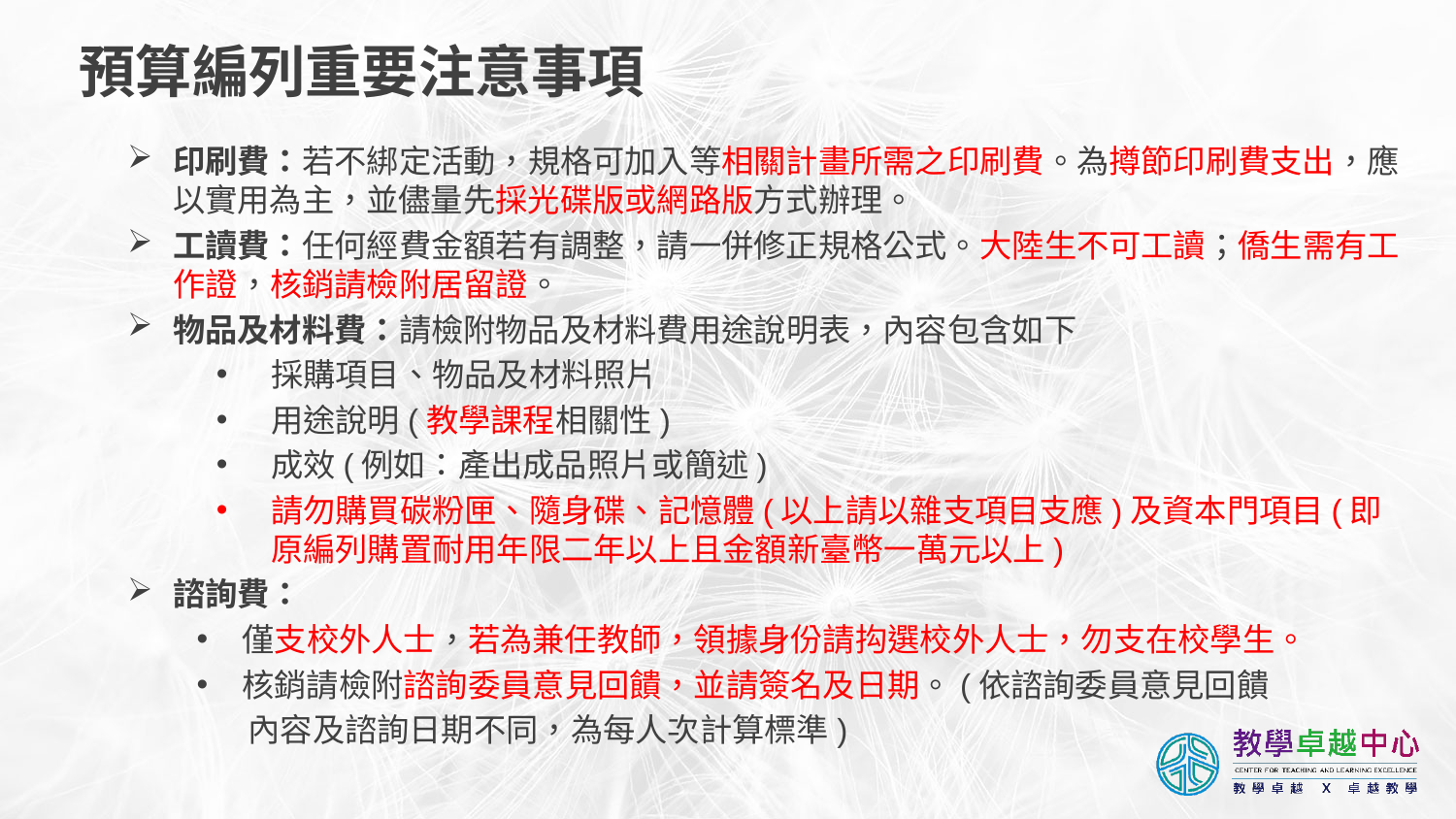

# 預算編列重要注意事項
印刷費：若不綁定活動，規格可加入等相關計畫所需之印刷費。為撙節印刷費支出，應以實用為主，並儘量先採光碟版或網路版方式辦理。
工讀費：任何經費金額若有調整，請一併修正規格公式。大陸生不可工讀；僑生需有工作證，核銷請檢附居留證。
物品及材料費：請檢附物品及材料費用途說明表，內容包含如下
採購項目、物品及材料照片
用途說明(教學課程相關性)
成效(例如：產出成品照片或簡述)
請勿購買碳粉匣、隨身碟、記憶體(以上請以雜支項目支應)及資本門項目(即原編列購置耐用年限二年以上且金額新臺幣一萬元以上)
諮詢費：
僅支校外人士，若為兼任教師，領據身份請抅選校外人士，勿支在校學生。
核銷請檢附諮詢委員意見回饋，並請簽名及日期。(依諮詢委員意見回饋
      內容及諮詢日期不同，為每人次計算標準)